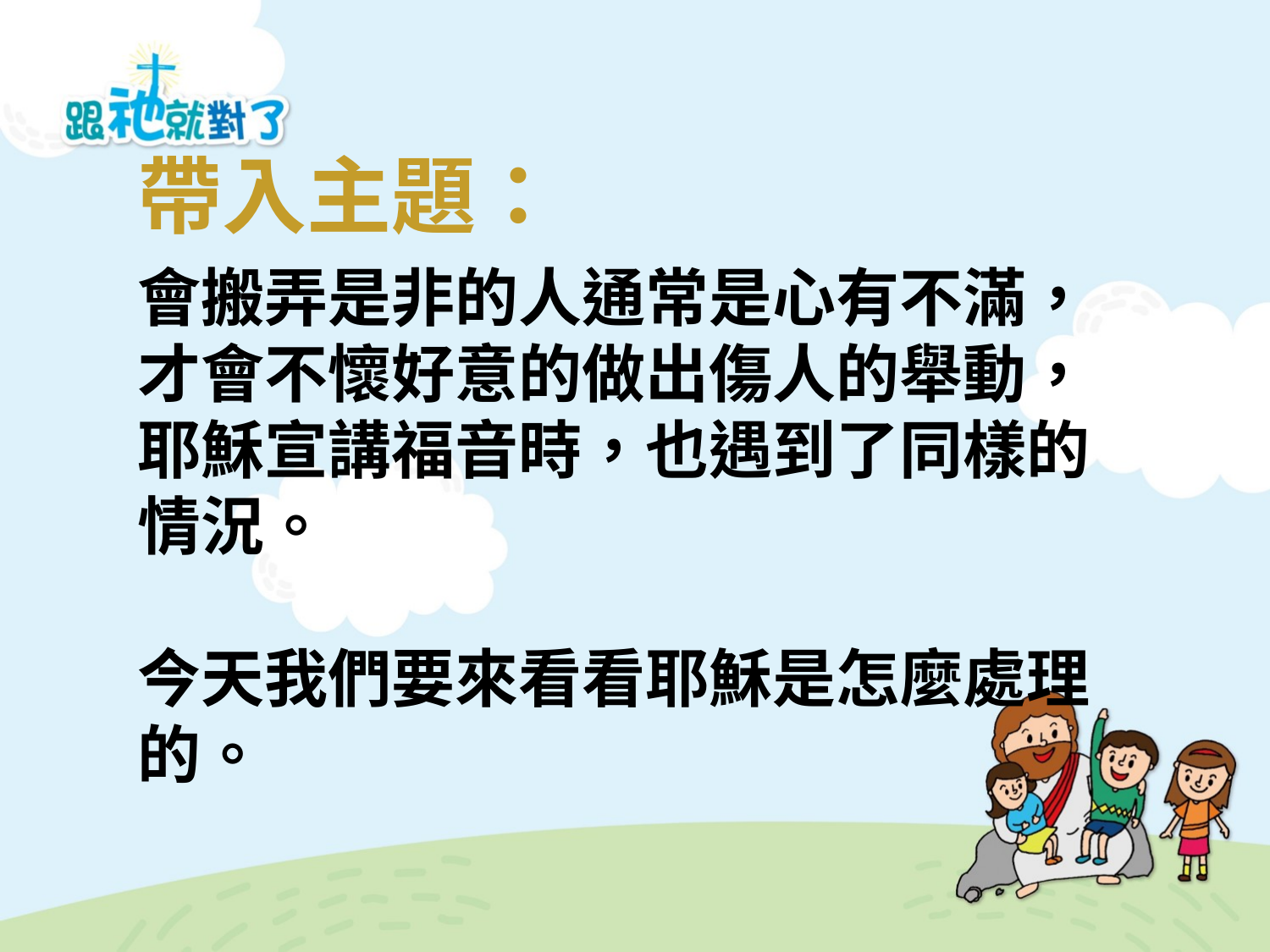

帶入主題：
會搬弄是非的人通常是心有不滿，才會不懷好意的做出傷人的舉動，耶穌宣講福音時，也遇到了同樣的情況。

今天我們要來看看耶穌是怎麼處理的。